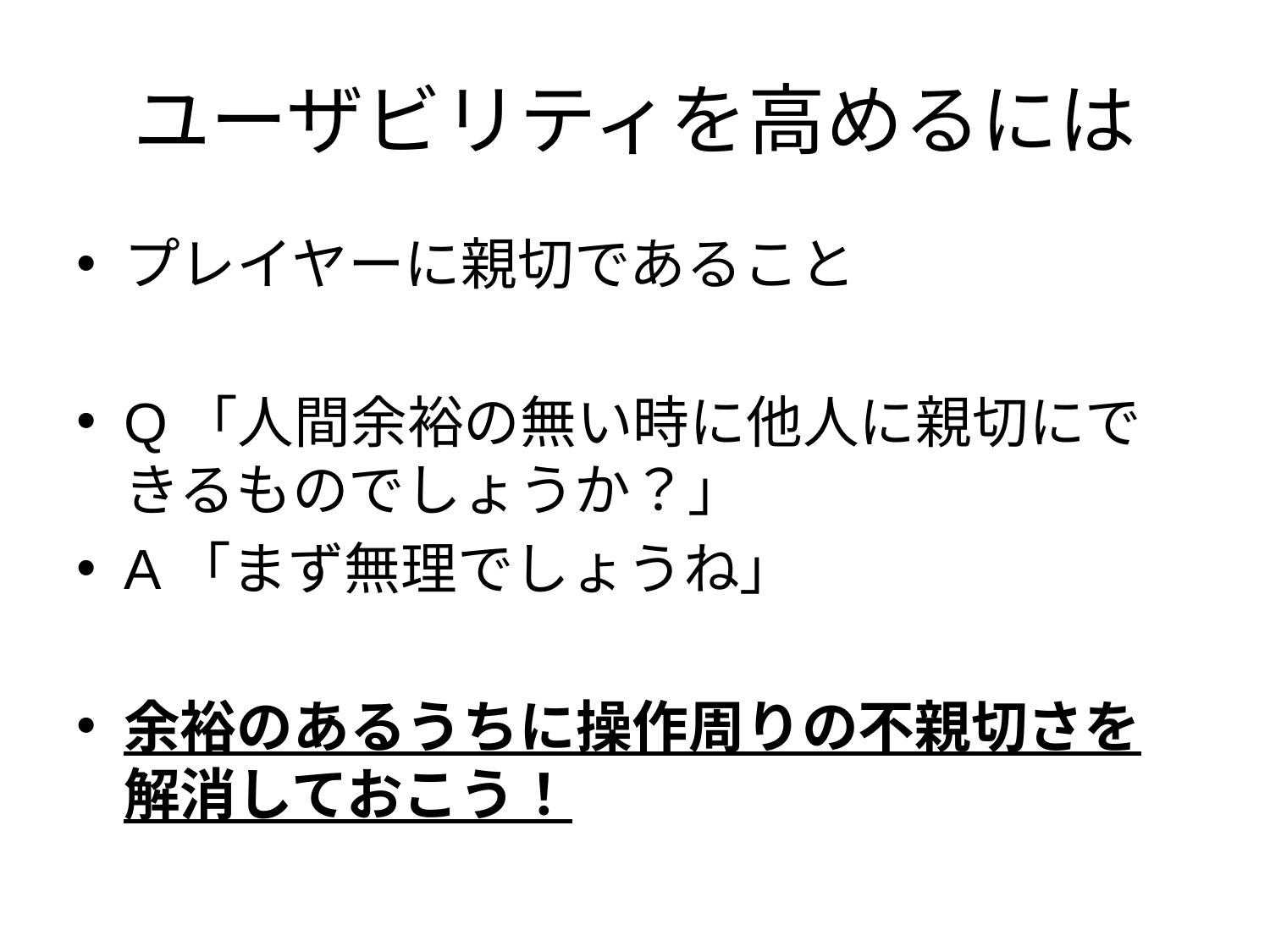

# ユーザビリティを高めるには
プレイヤーに親切であること

Q「人間余裕の無い時に他人に親切にできるものでしょうか？」
A「まず無理でしょうね」

余裕のあるうちに操作周りの不親切さを解消しておこう！